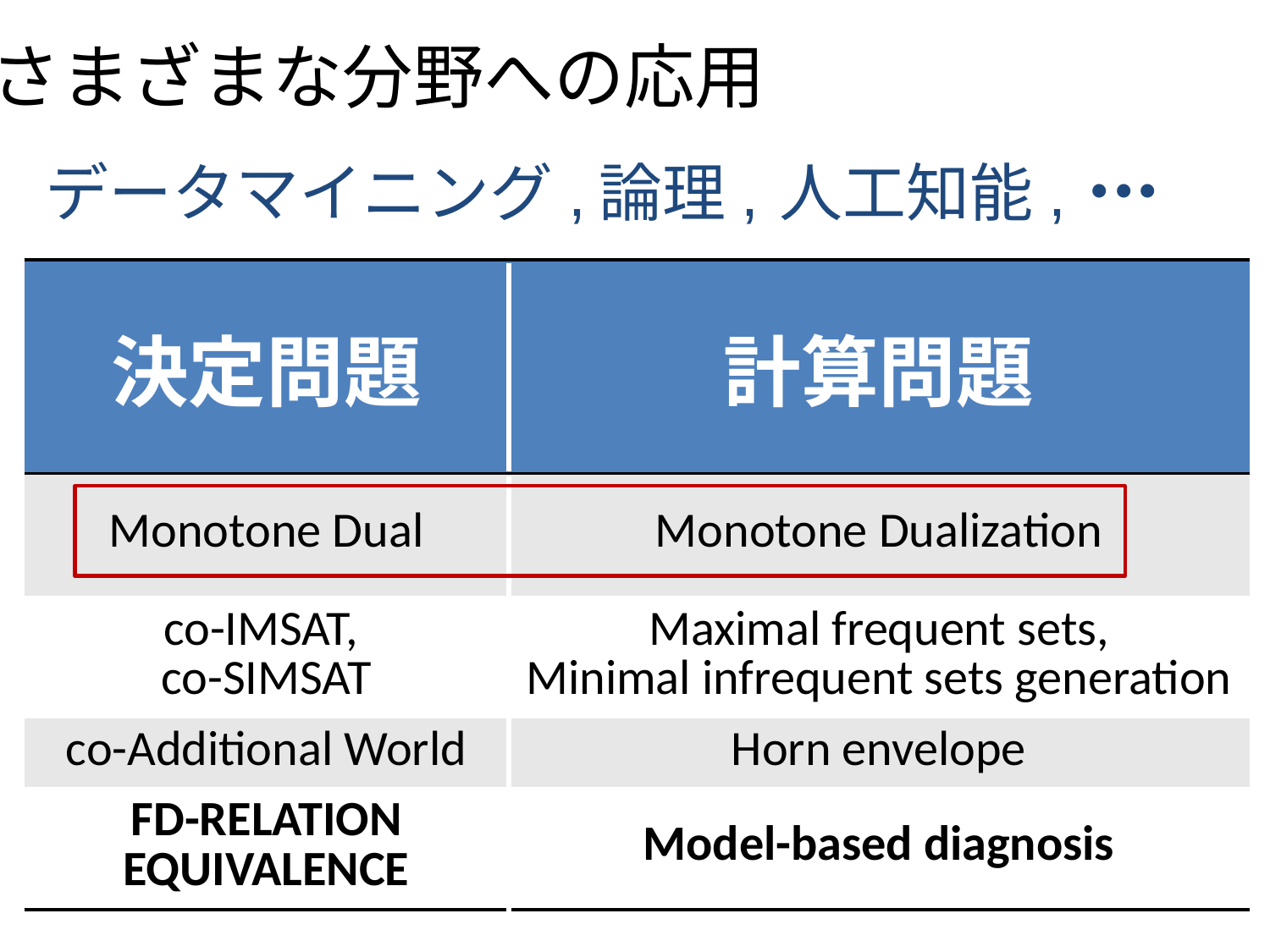

さまざまな分野への応用
···
データマイニング,
論理,
人工知能,
| 決定問題 | 計算問題 |
| --- | --- |
| Monotone Dual | Monotone Dualization |
| co-IMSAT, co-SIMSAT | Maximal frequent sets, Minimal infrequent sets generation |
| co-Additional World | Horn envelope |
| FD-RELATION EQUIVALENCE | Model-based diagnosis |